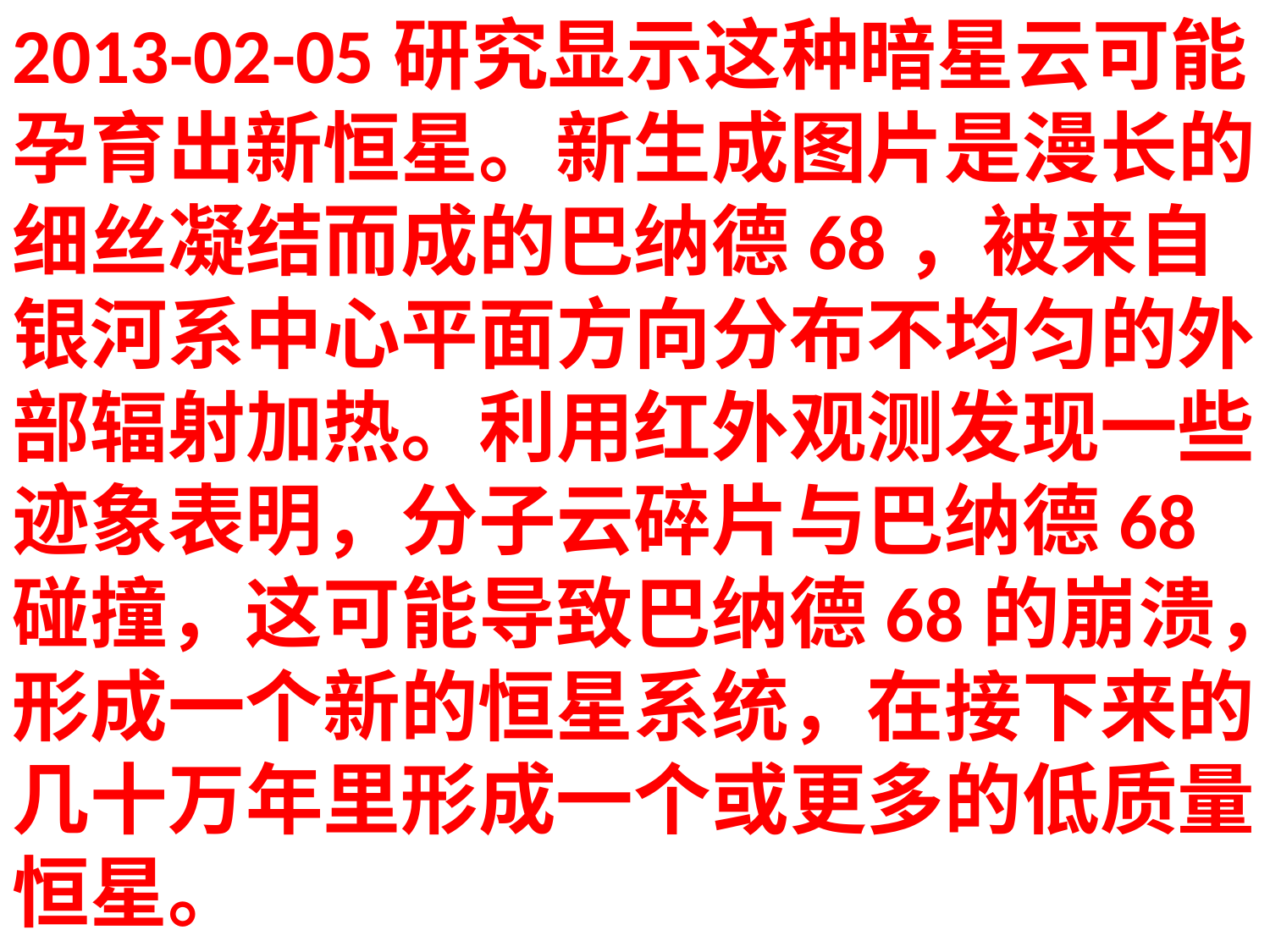

2013-02-05研究显示这种暗星云可能孕育出新恒星。新生成图片是漫长的细丝凝结而成的巴纳德68，被来自银河系中心平面方向分布不均匀的外部辐射加热。利用红外观测发现一些迹象表明，分子云碎片与巴纳德68碰撞，这可能导致巴纳德68的崩溃，形成一个新的恒星系统，在接下来的几十万年里形成一个或更多的低质量恒星。